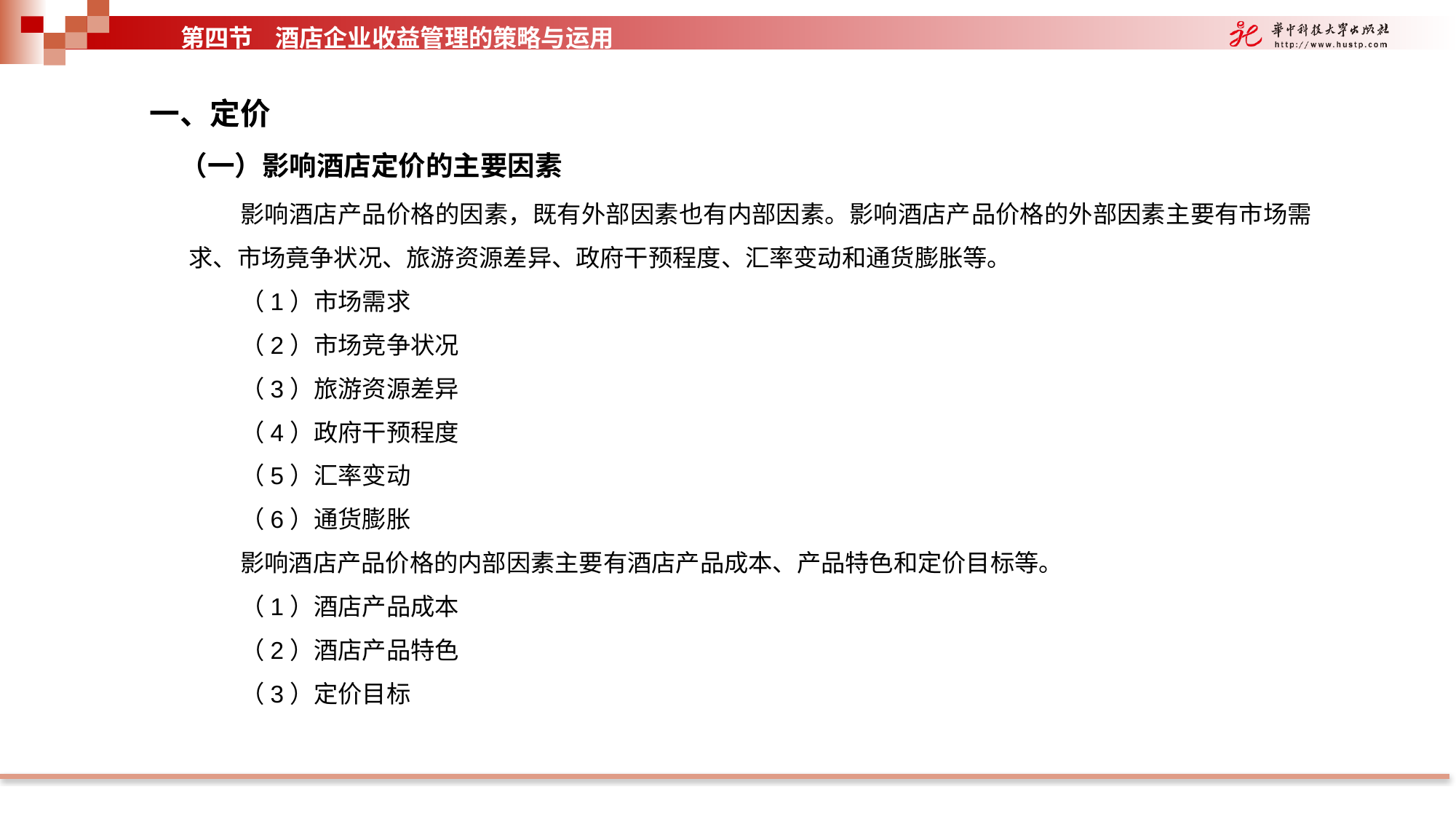

第四节    酒店企业收益管理的策略与运用
一、定价
（一）影响酒店定价的主要因素
影响酒店产品价格的因素，既有外部因素也有内部因素。影响酒店产品价格的外部因素主要有市场需求、市场竟争状况、旅游资源差异、政府干预程度、汇率变动和通货膨胀等。
（1）市场需求
（2）市场竞争状况
（3）旅游资源差异
（4）政府干预程度
（5）汇率变动
（6）通货膨胀
影响酒店产品价格的内部因素主要有酒店产品成本、产品特色和定价目标等。
（1）酒店产品成本
（2）酒店产品特色
（3）定价目标